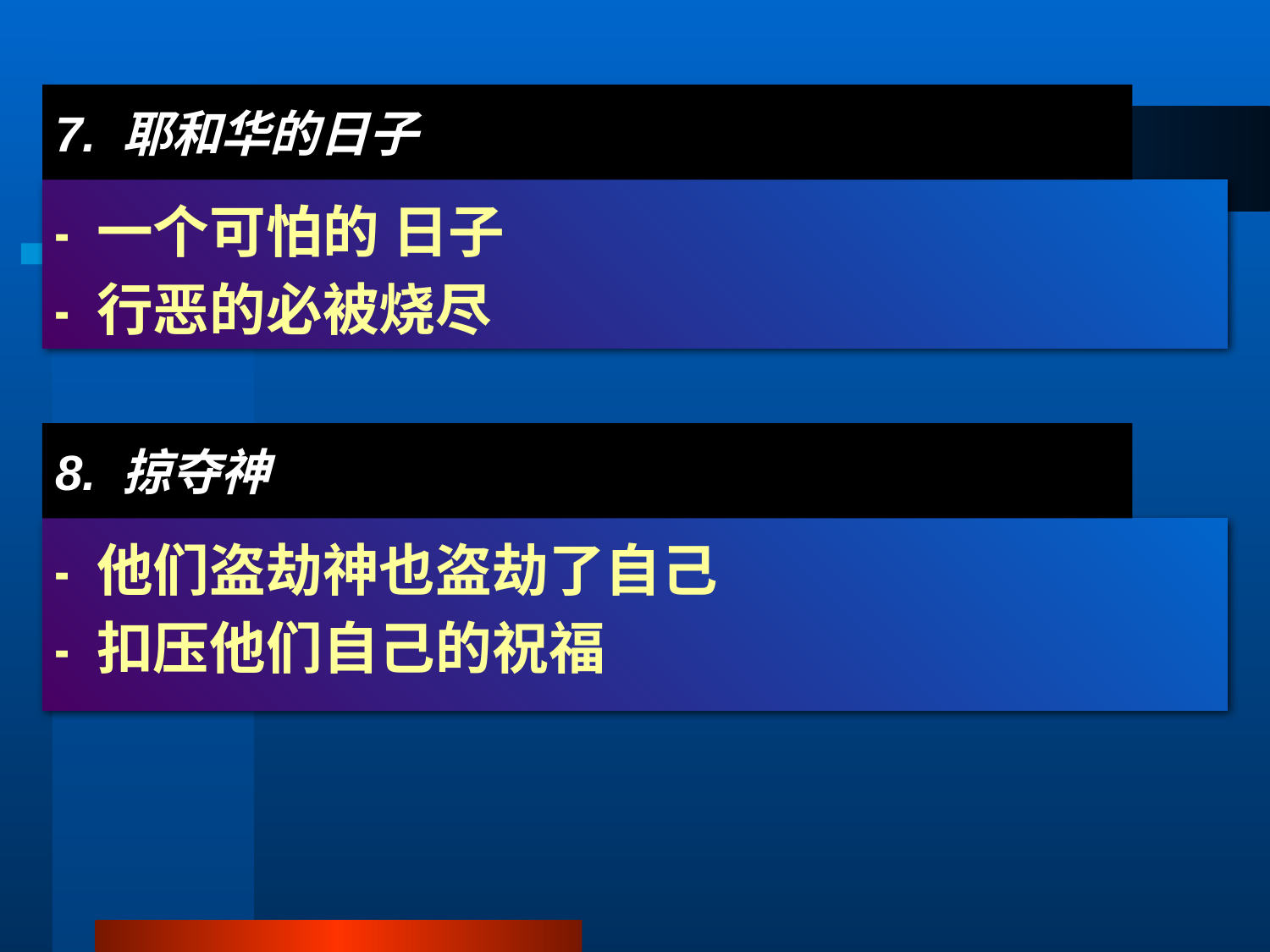

# 7. 耶和华的日子

- 一个可怕的 日子
- 行恶的必被烧尽
8. 掠夺神
- 他们盗劫神也盗劫了自己
- 扣压他们自己的祝福